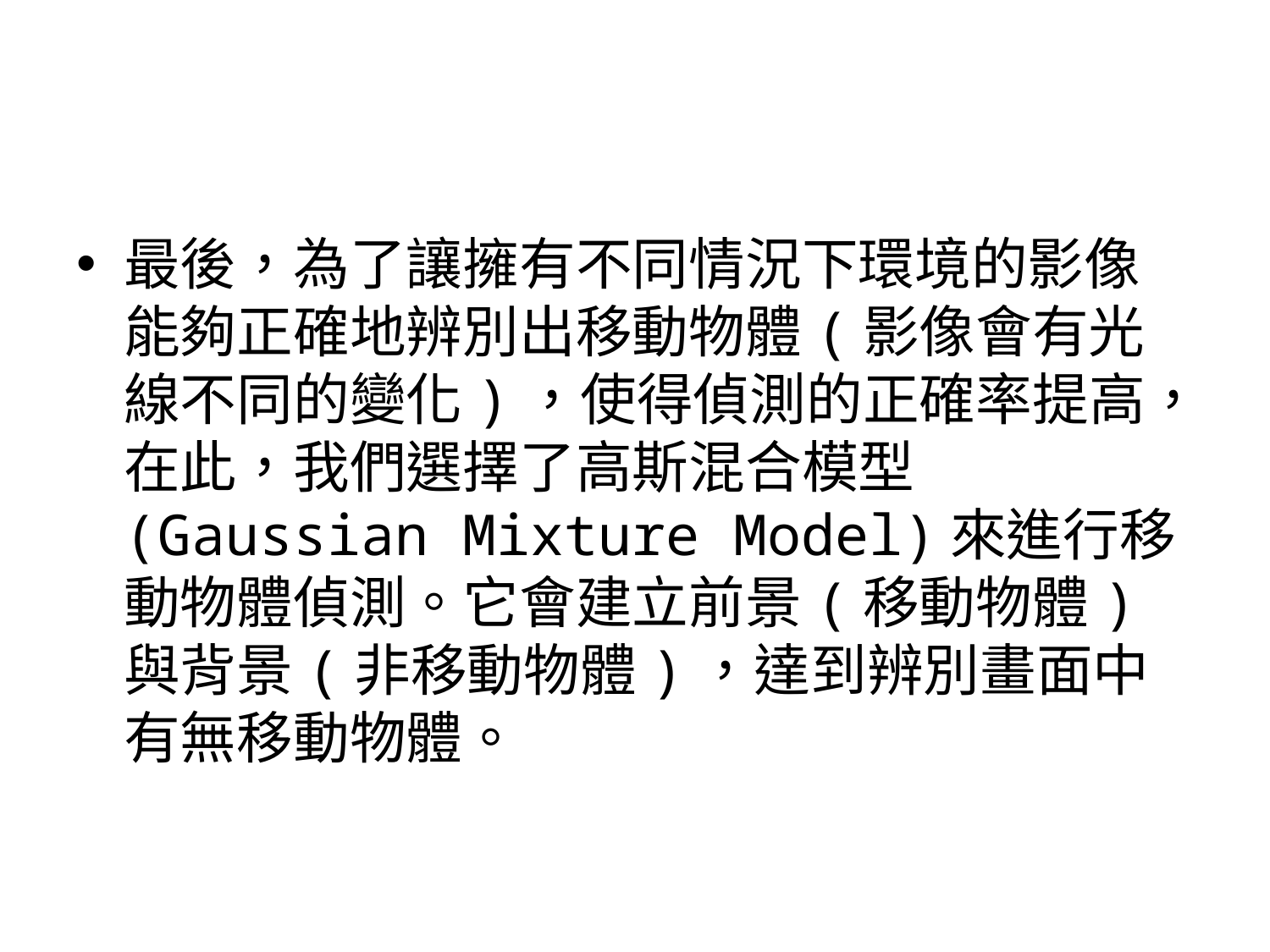

#
最後，為了讓擁有不同情況下環境的影像能夠正確地辨別出移動物體(影像會有光線不同的變化)，使得偵測的正確率提高，在此，我們選擇了高斯混合模型(Gaussian Mixture Model)來進行移動物體偵測。它會建立前景(移動物體)與背景(非移動物體)，達到辨別畫面中有無移動物體。